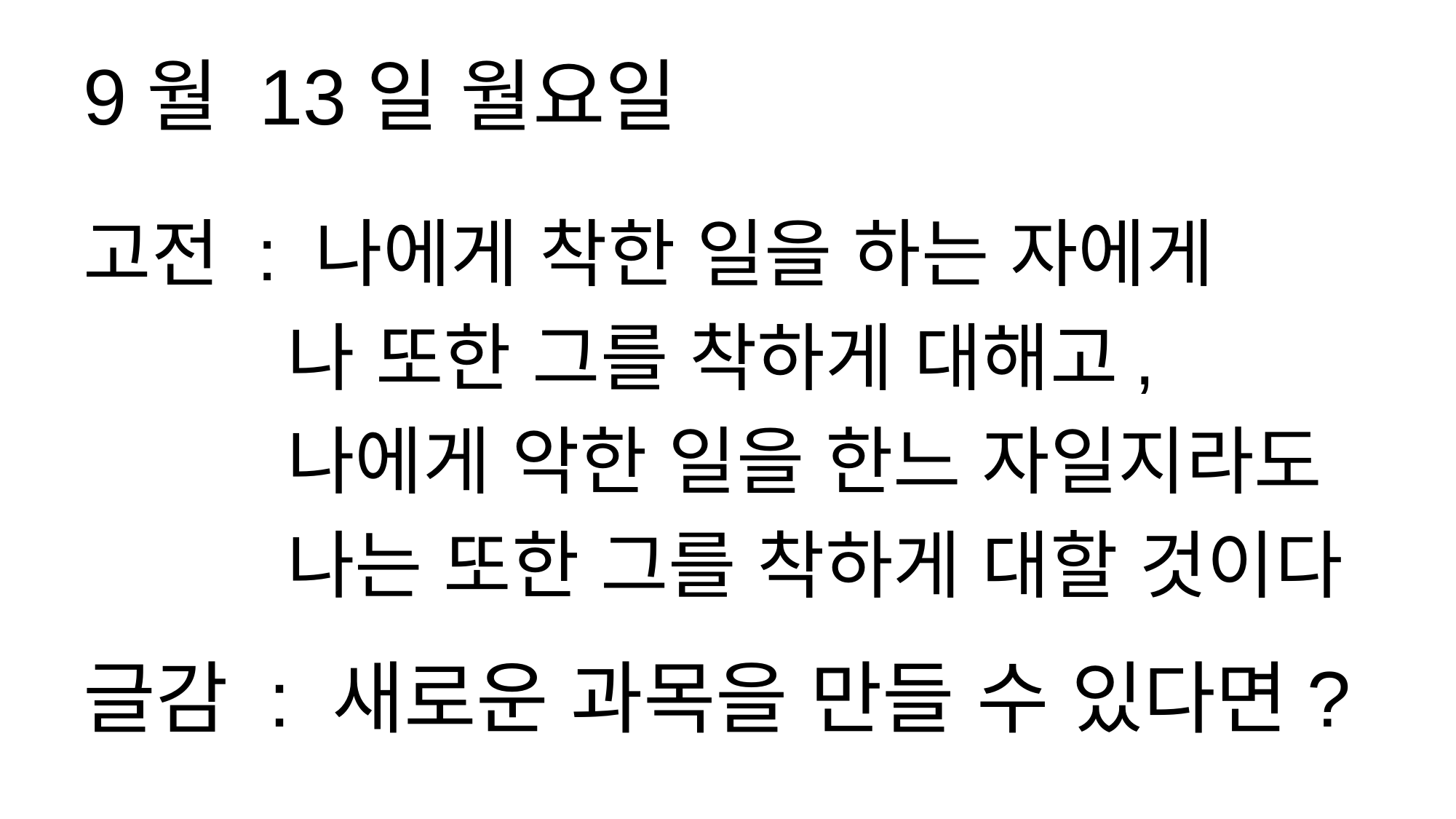

9월 13일 월요일
고전 : 나에게 착한 일을 하는 자에게
         나 또한 그를 착하게 대해고,
         나에게 악한 일을 한느 자일지라도
         나는 또한 그를 착하게 대할 것이다
글감 : 새로운 과목을 만들 수 있다면?